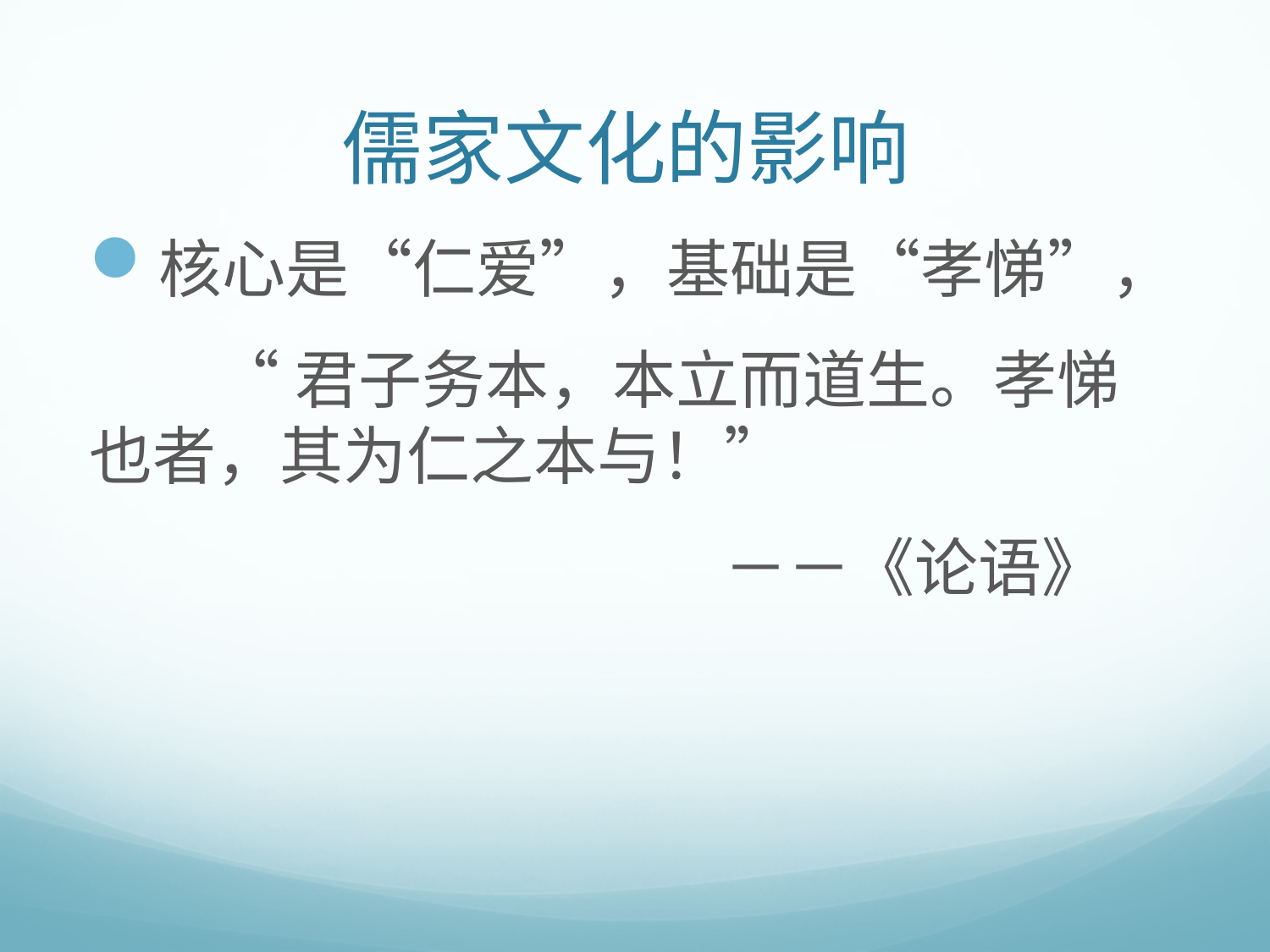

# 儒家文化的影响
核心是“仁爱”，基础是“孝悌”，
	“君子务本，本立而道生。孝悌也者，其为仁之本与！”
					－－《论语》